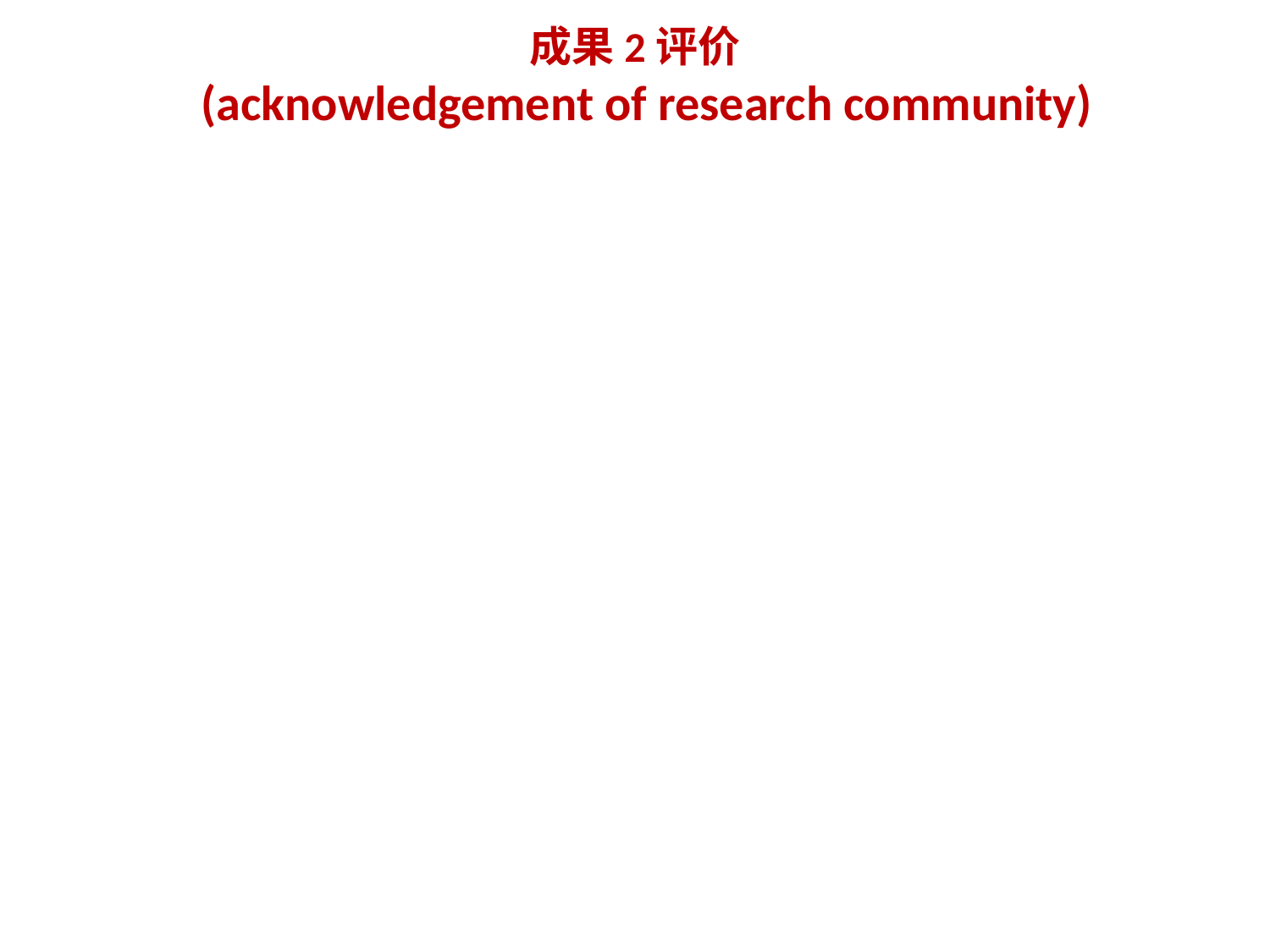

# 成果2评价 (acknowledgement of research community)
10